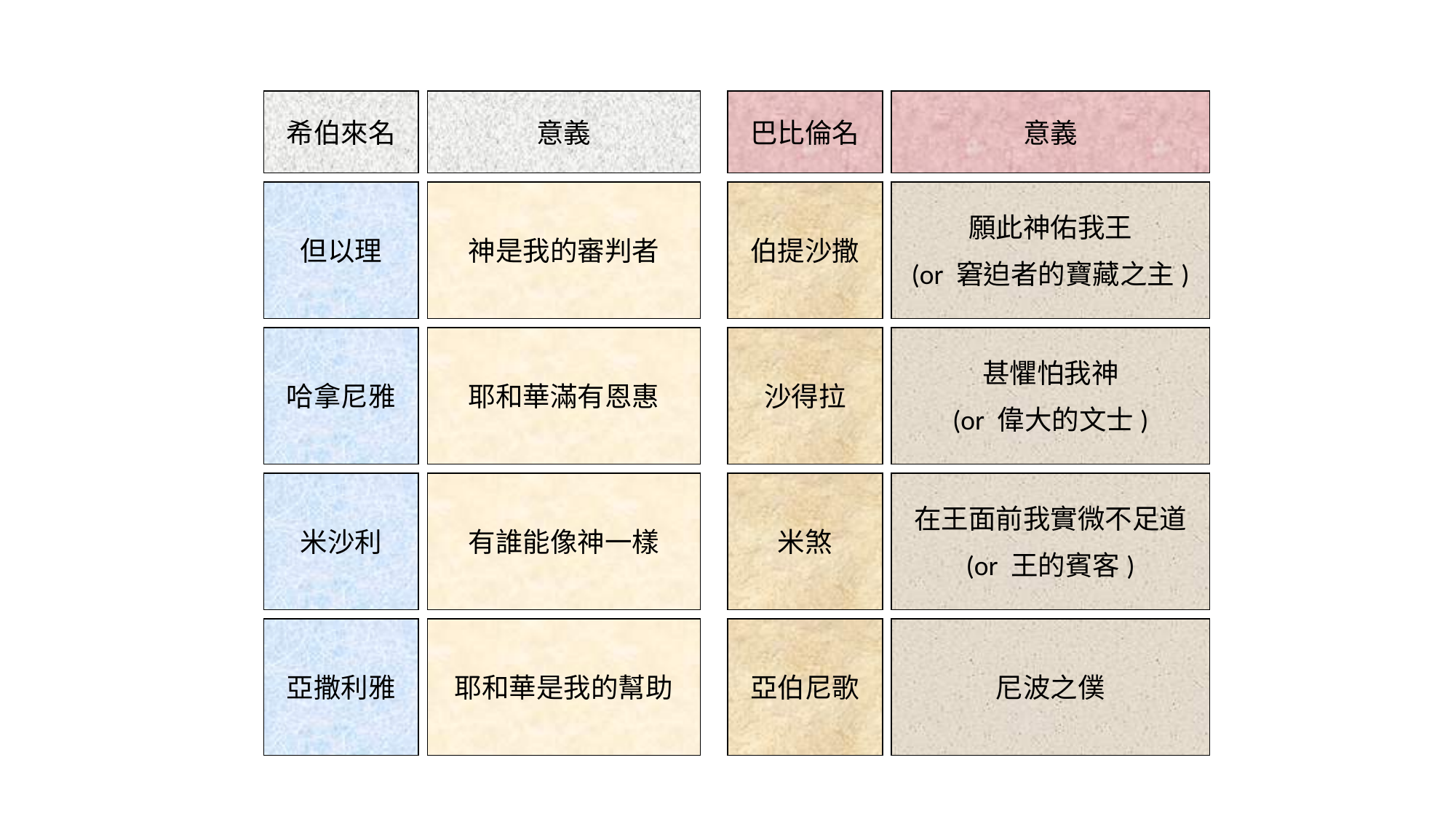

希伯來名
意義
巴比倫名
意義
但以理
神是我的審判者
伯提沙撒
願此神佑我王
(or 窘迫者的寶藏之主)
哈拿尼雅
耶和華滿有恩惠
沙得拉
甚懼怕我神
(or 偉大的文士)
米沙利
有誰能像神一樣
米煞
在王面前我實微不足道
(or 王的賓客)
亞撒利雅
耶和華是我的幫助
亞伯尼歌
尼波之僕